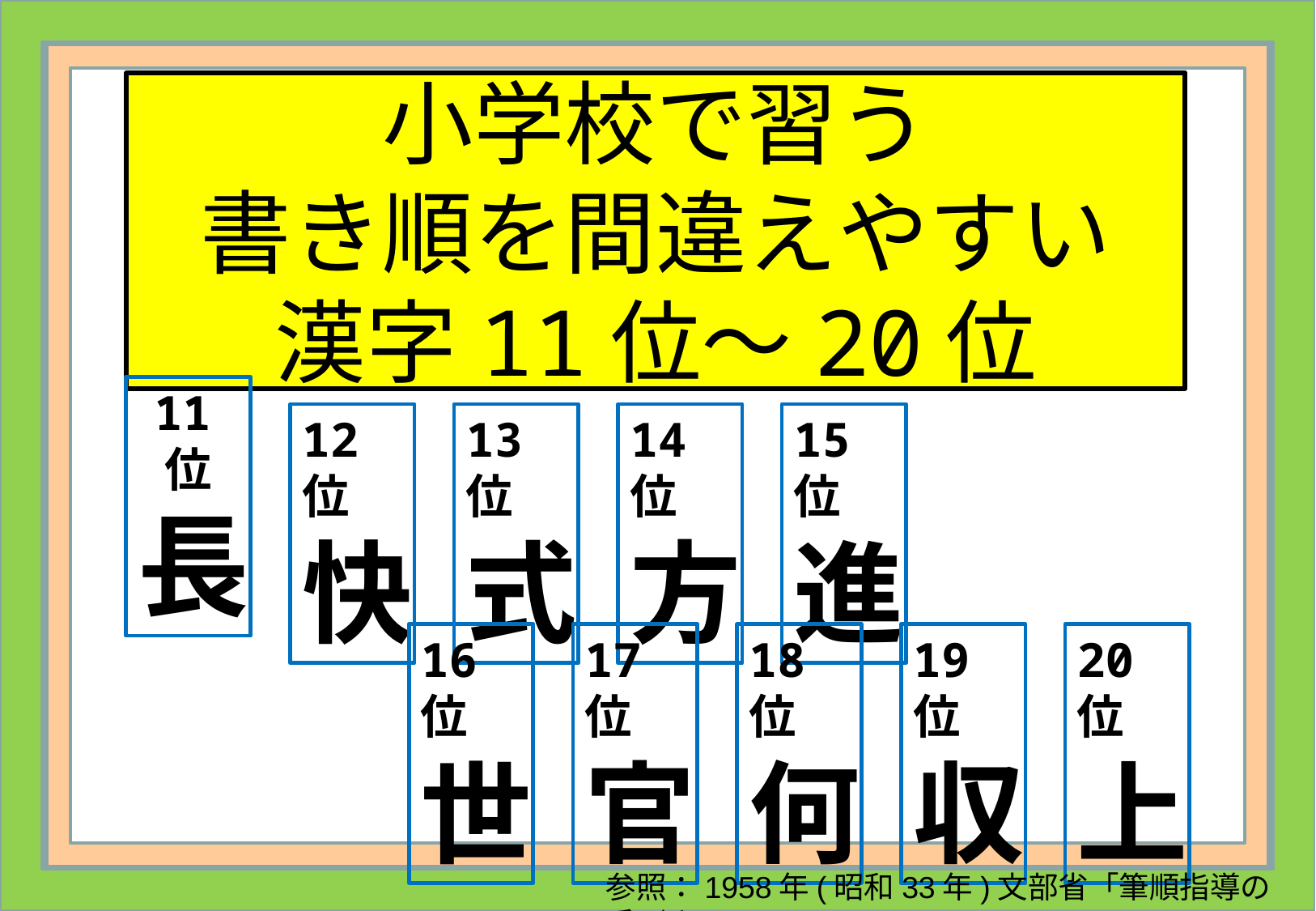

# 小学校で習う 書き順を間違えやすい 漢字11位～20位
13位式
14位方
15位進
12位快
11位長
16位世
17位官
18位何
19位収
20位上
参照：1958年(昭和33年)文部省「筆順指導の手びき」